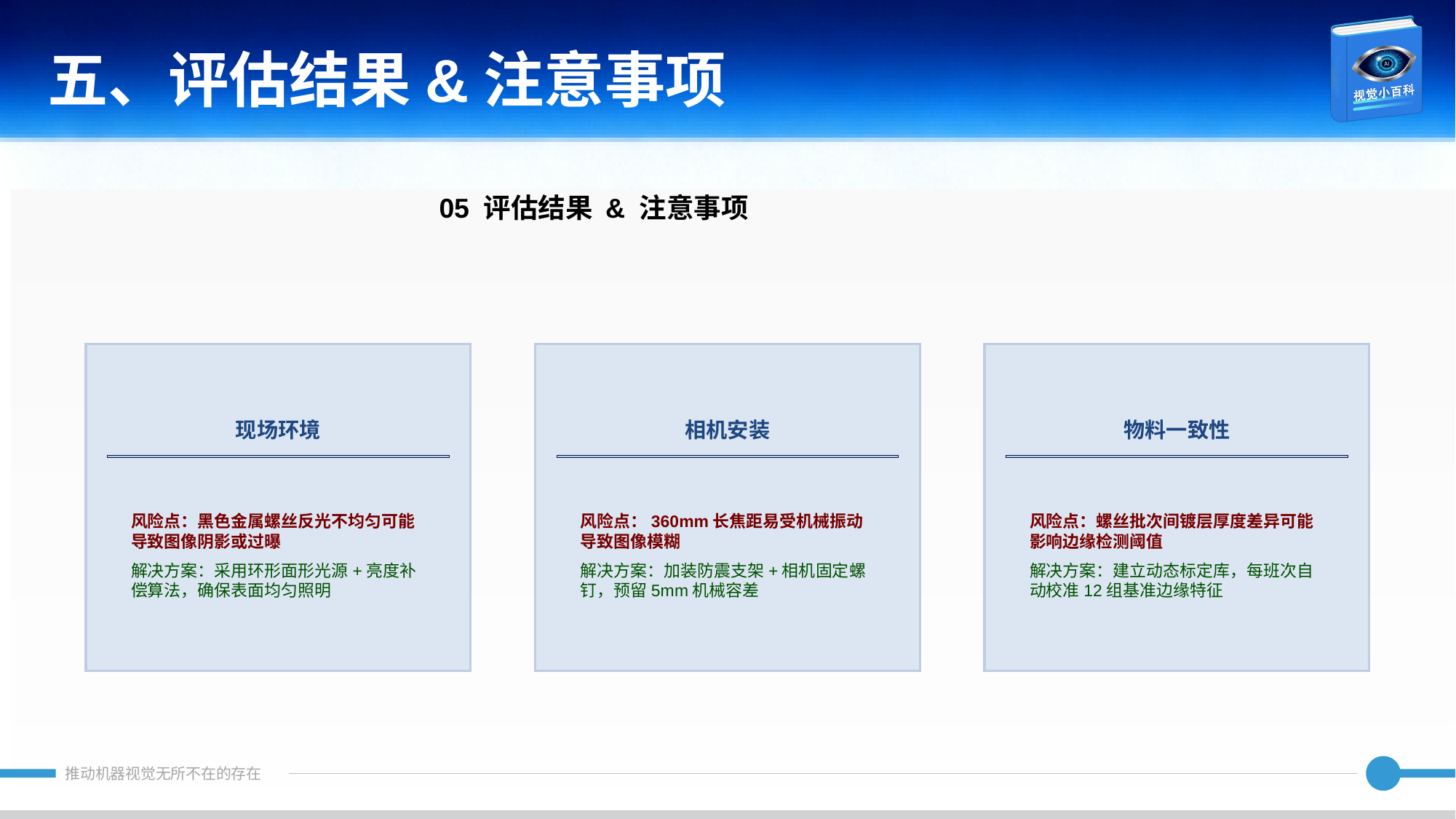

五、评估结果&注意事项

05 评估结果 & 注意事项

现场环境

相机安装

物料一致性

风险点：黑色金属螺丝反光不均匀可能导致图像阴影或过曝
解决方案：采用环形面形光源+亮度补偿算法，确保表面均匀照明

风险点：360mm长焦距易受机械振动导致图像模糊
解决方案：加装防震支架+相机固定螺钉，预留5mm机械容差

风险点：螺丝批次间镀层厚度差异可能影响边缘检测阈值
解决方案：建立动态标定库，每班次自动校准12组基准边缘特征
10